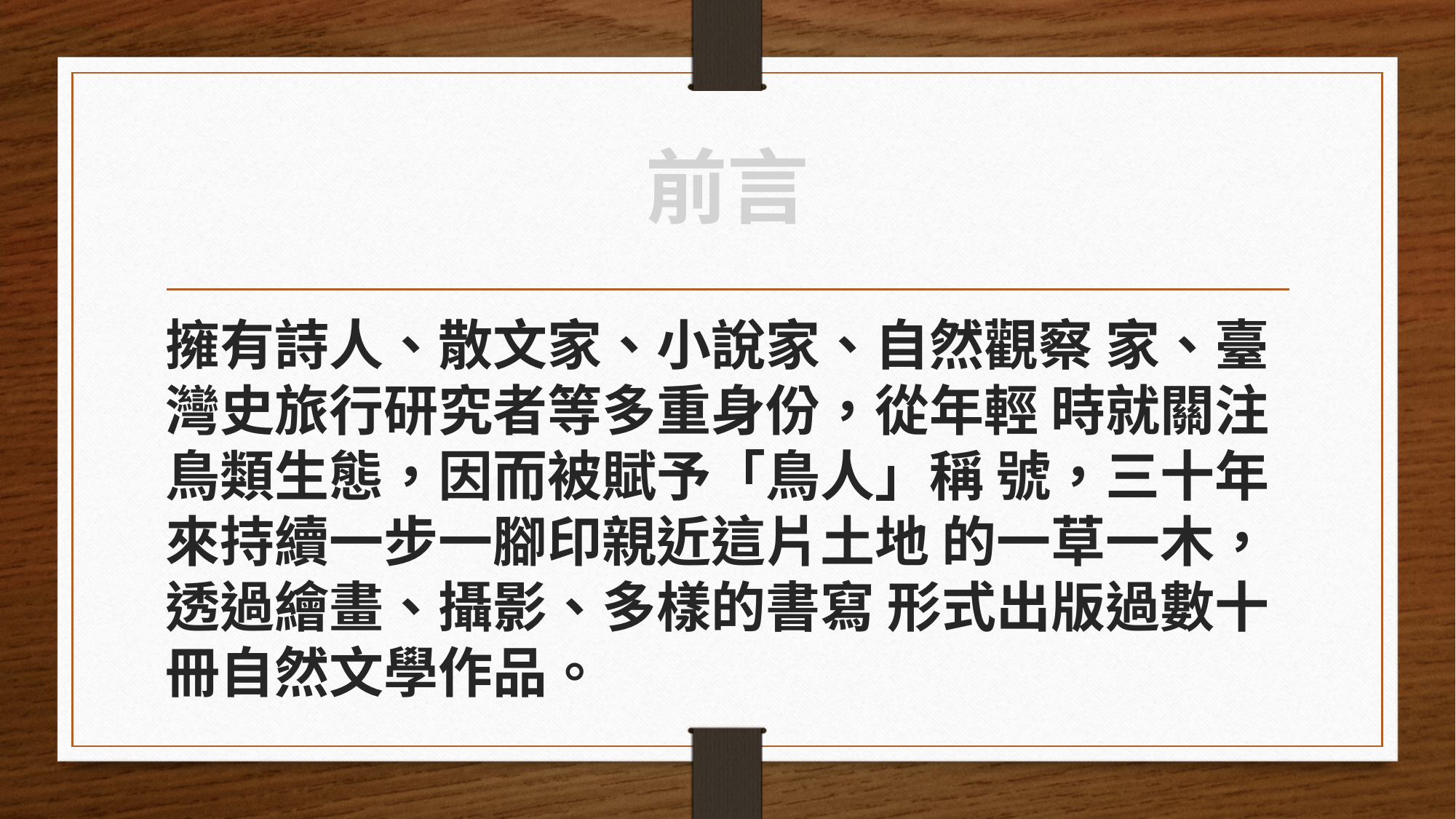

前言
擁有詩人、散文家、小說家、自然觀察 家、臺灣史旅行研究者等多重身份，從年輕 時就關注鳥類生態，因而被賦予「鳥人」稱 號，三十年來持續一步一腳印親近這片土地 的一草一木，透過繪畫、攝影、多樣的書寫 形式出版過數十冊自然文學作品。